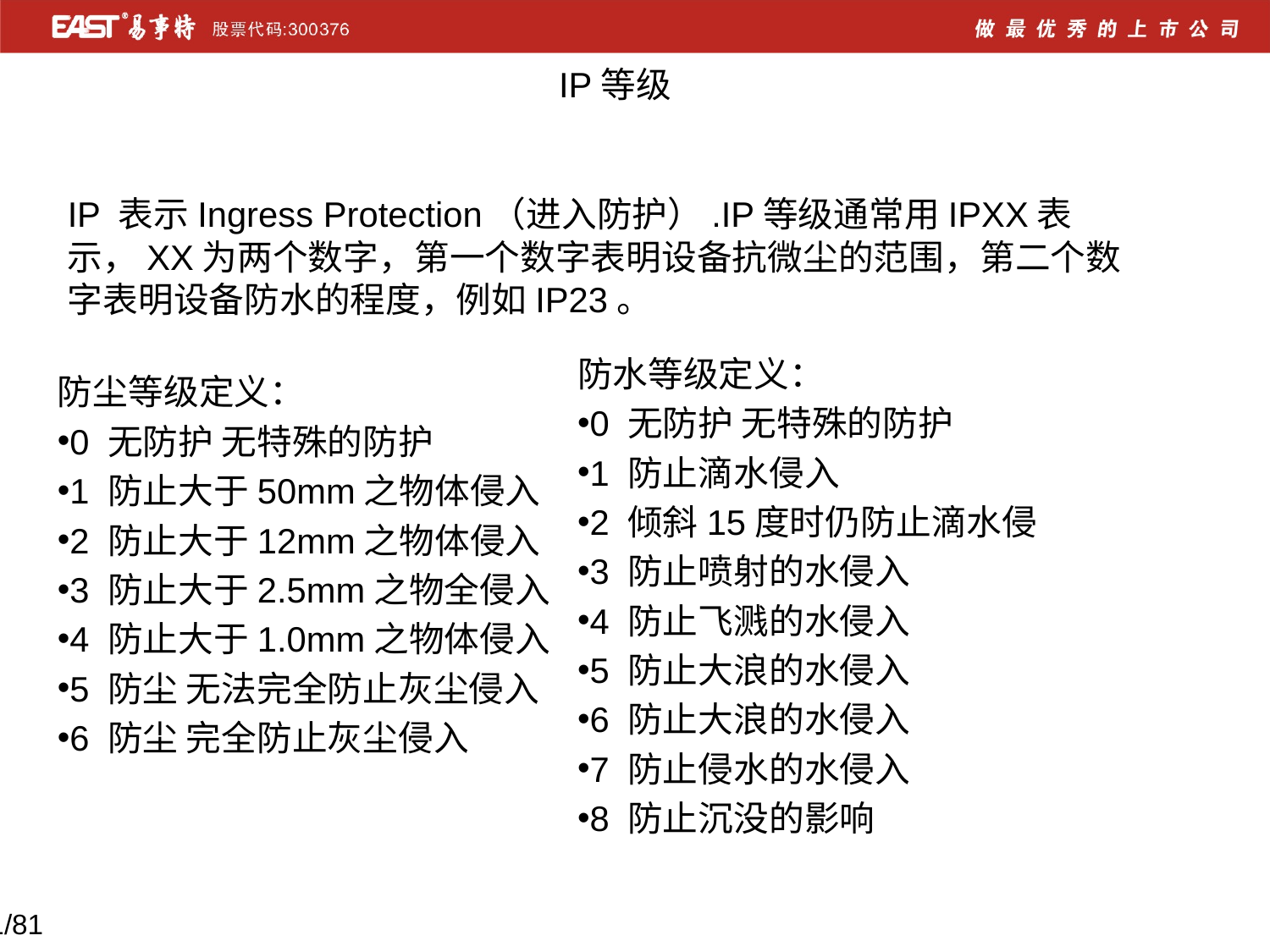

IP等级
IP 表示Ingress Protection（进入防护）.IP等级通常用IPXX表示，XX为两个数字，第一个数字表明设备抗微尘的范围，第二个数字表明设备防水的程度，例如IP23。

防水等级定义：
0 无防护 无特殊的防护
1 防止滴水侵入
2 倾斜15度时仍防止滴水侵
3 防止喷射的水侵入
4 防止飞溅的水侵入
5 防止大浪的水侵入
6 防止大浪的水侵入
7 防止侵水的水侵入
8 防止沉没的影响

防尘等级定义：
0 无防护 无特殊的防护
1 防止大于50mm之物体侵入
2 防止大于12mm之物体侵入
3 防止大于2.5mm之物全侵入
4 防止大于1.0mm之物体侵入
5 防尘 无法完全防止灰尘侵入
6 防尘 完全防止灰尘侵入